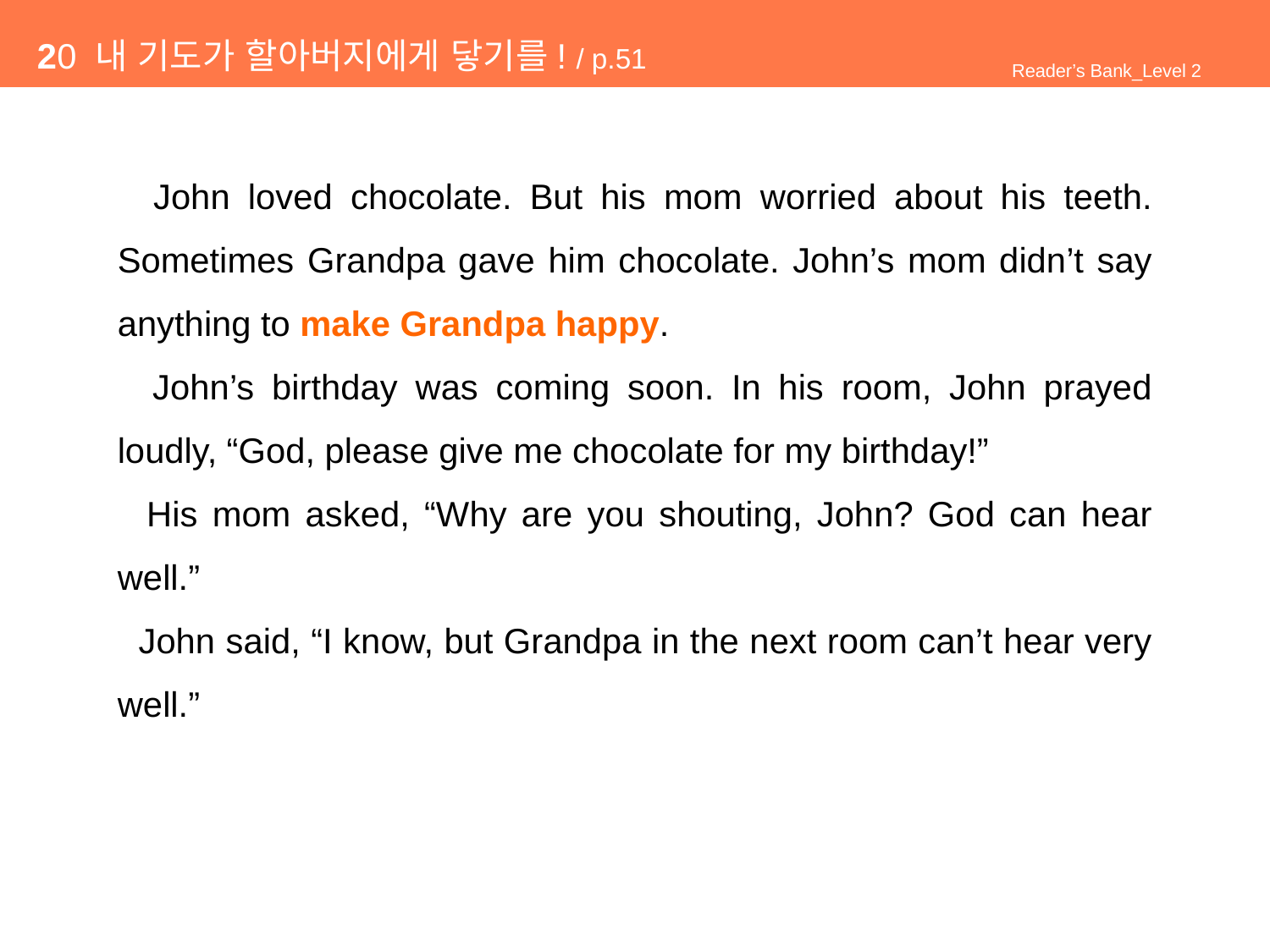

# 20 내 기도가 할아버지에게 닿기를! / p.51
Reader’s Bank_Level 2
  John loved chocolate. But his mom worried about his teeth. Sometimes Grandpa gave him chocolate. John’s mom didn’t say anything to make Grandpa happy.
  John’s birthday was coming soon. In his room, John prayed loudly, “God, please give me chocolate for my birthday!”
  His mom asked, “Why are you shouting, John? God can hear well.”
  John said, “I know, but Grandpa in the next room can’t hear very well.”